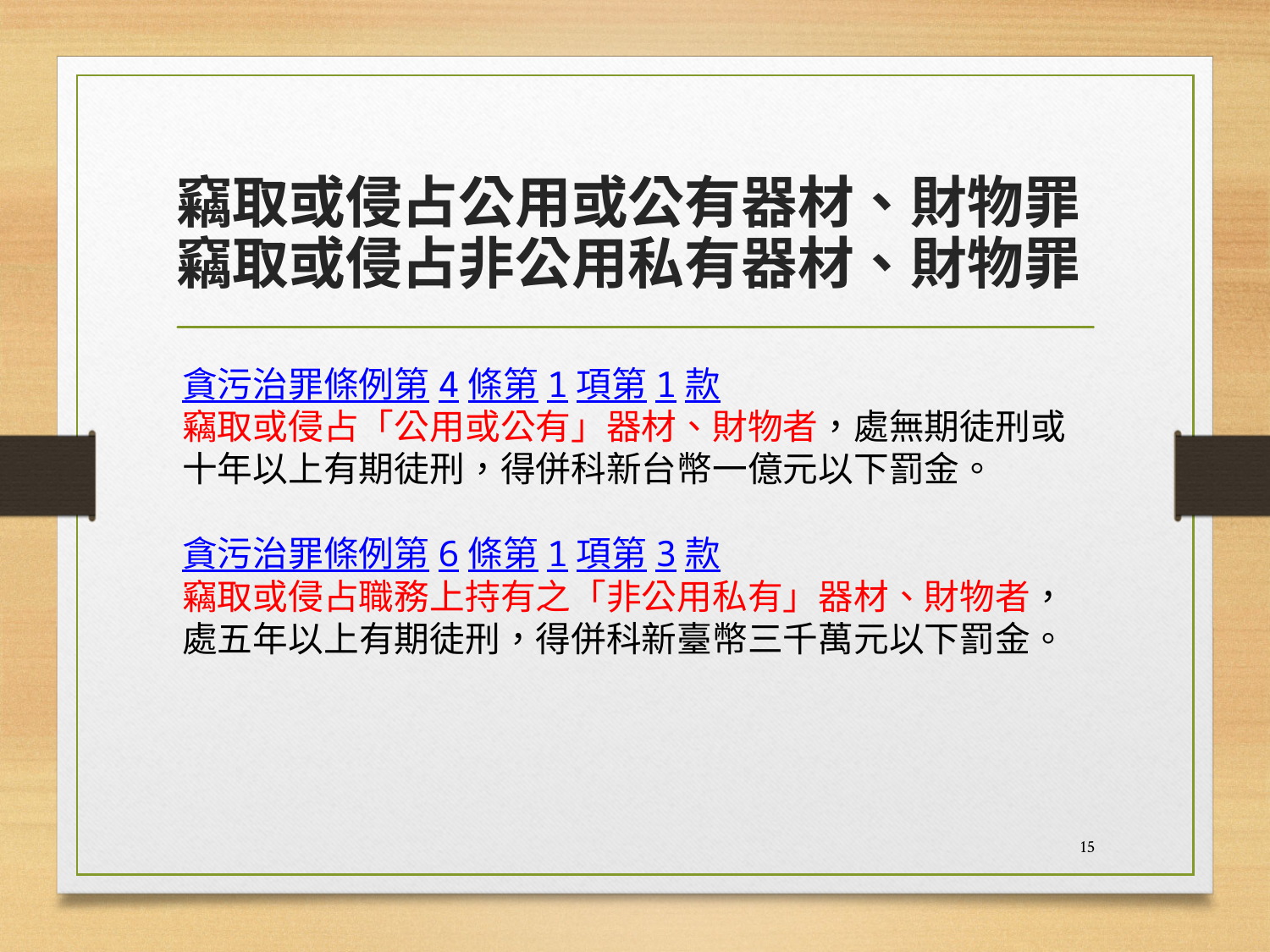

# 竊取或侵占公用或公有器材、財物罪 竊取或侵占非公用私有器材、財物罪
貪污治罪條例第4條第1項第1款
竊取或侵占「公用或公有」器材、財物者，處無期徒刑或十年以上有期徒刑，得併科新台幣一億元以下罰金。

貪污治罪條例第6條第1項第3款
竊取或侵占職務上持有之「非公用私有」器材、財物者，處五年以上有期徒刑，得併科新臺幣三千萬元以下罰金。
15